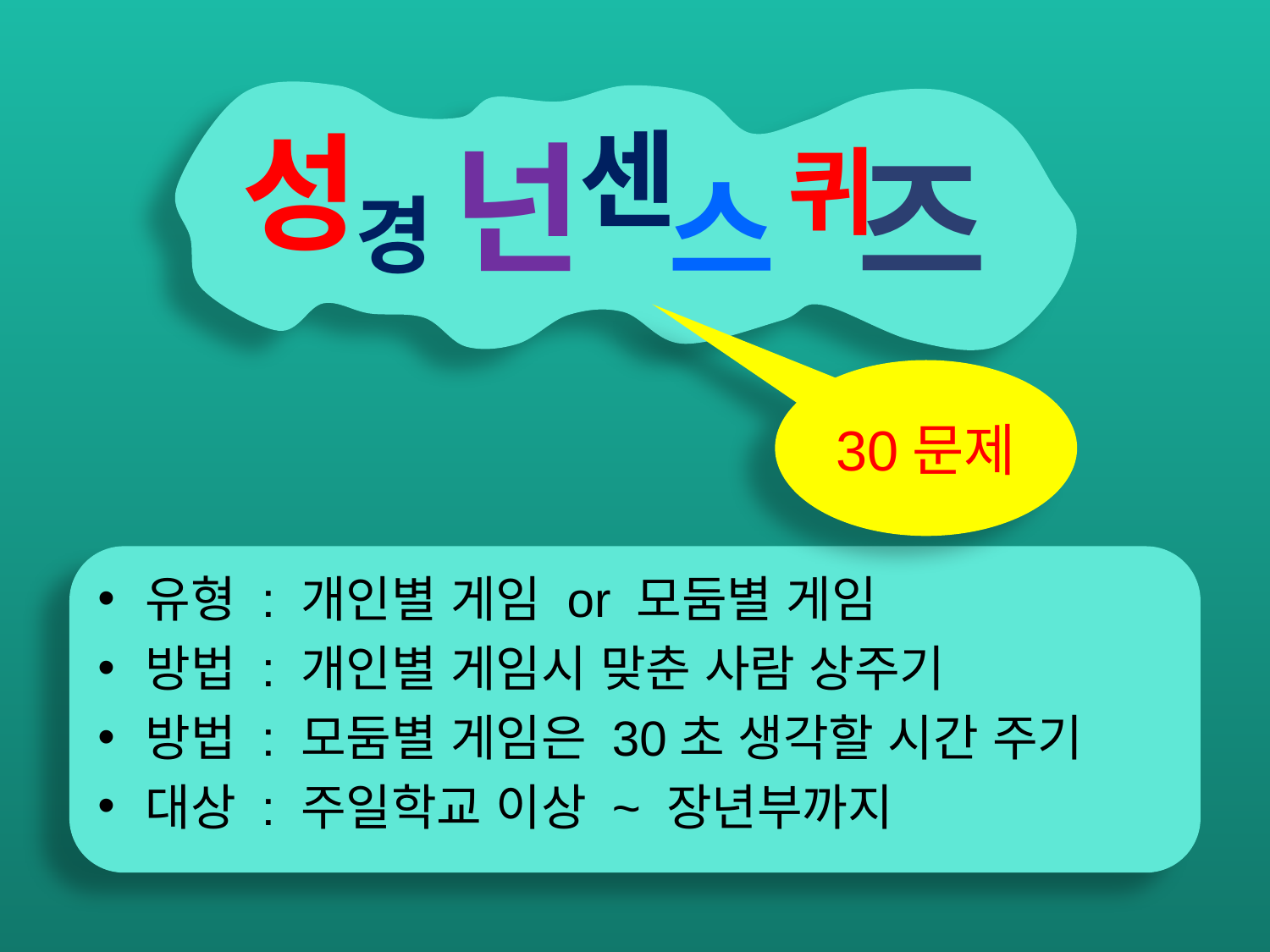

성
센
넌
퀴
즈
스
경
30문제
유형 : 개인별 게임 or 모둠별 게임
방법 : 개인별 게임시 맞춘 사람 상주기
방법 : 모둠별 게임은 30초 생각할 시간 주기
대상 : 주일학교 이상 ~ 장년부까지